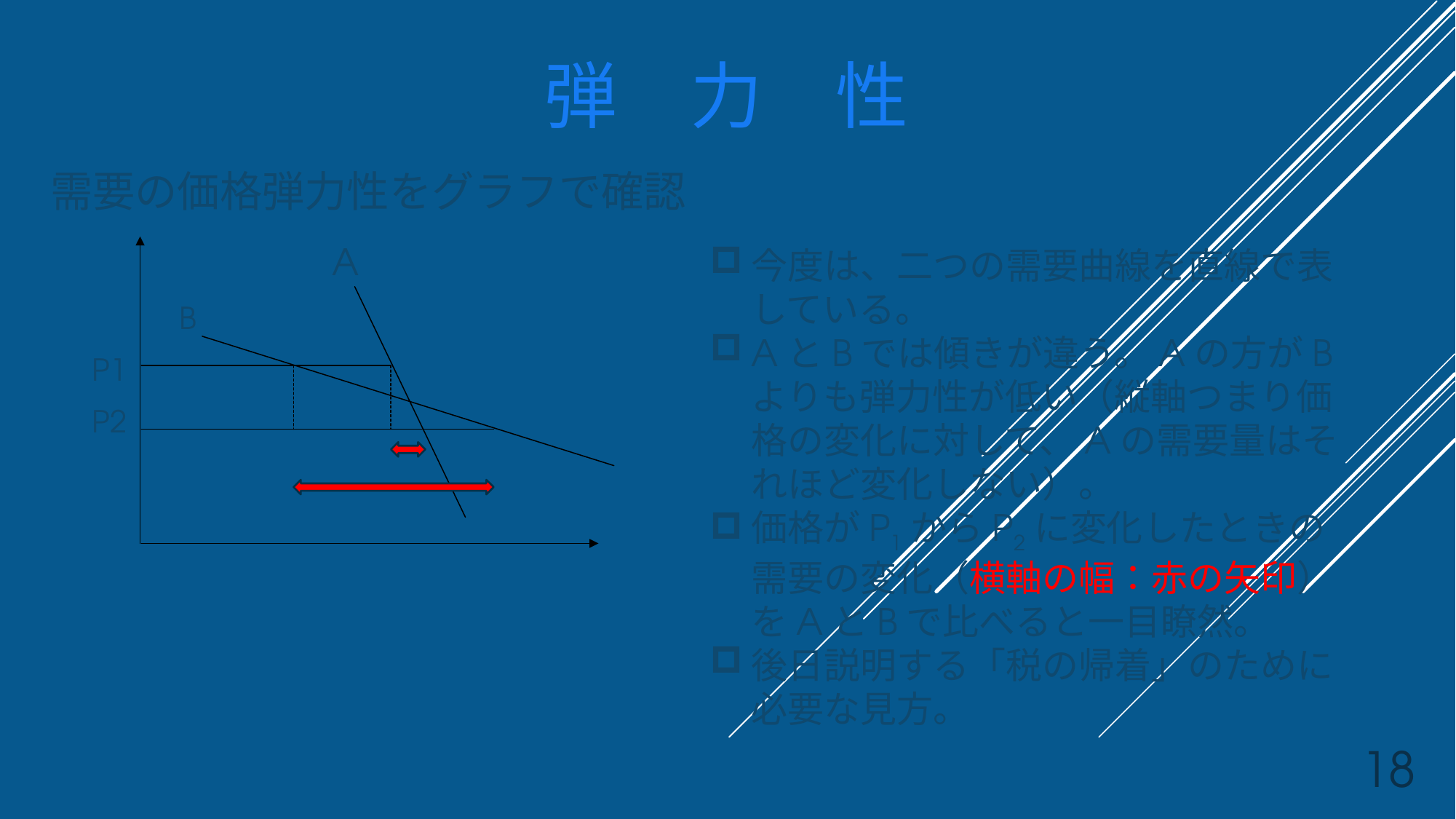

# 弾　力　性
需要の価格弾力性をグラフで確認
　　　　　　   A
　　　　B
     P1
     P2

今度は、二つの需要曲線を直線で表している。
AとBでは傾きが違う。Aの方がBよりも弾力性が低い（縦軸つまり価格の変化に対して、Aの需要量はそれほど変化しない）。
価格がP1からP2に変化したときの需要の変化（横軸の幅：赤の矢印）をAとBで比べると一目瞭然。
後日説明する「税の帰着」のために必要な見方。

18